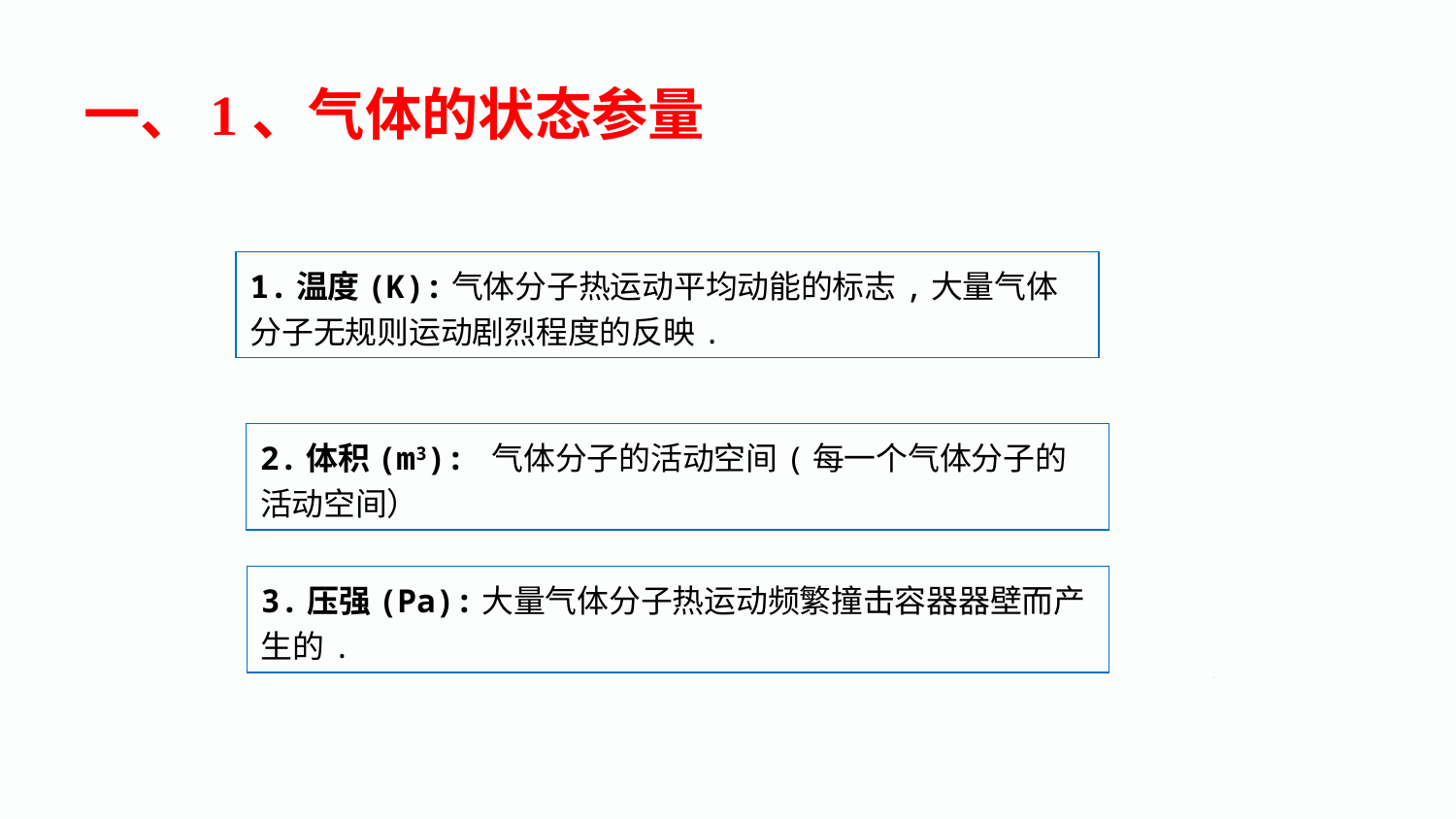

一、1、气体的状态参量
1.温度(K):气体分子热运动平均动能的标志,大量气体分子无规则运动剧烈程度的反映.
2.体积(m3): 气体分子的活动空间(每一个气体分子的活动空间）
3.压强(Pa):大量气体分子热运动频繁撞击容器器壁而产生的.
3